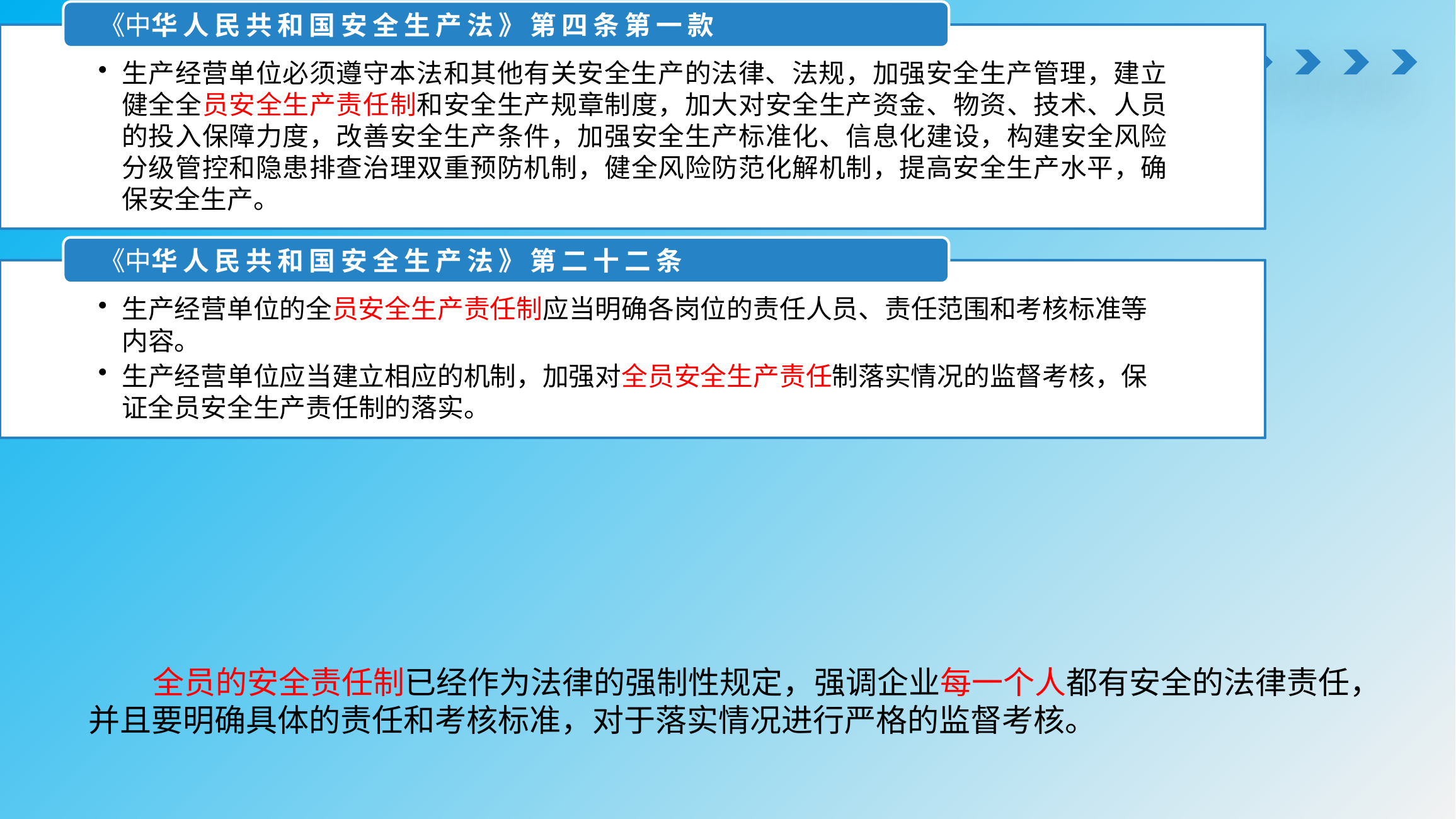

# （二）强化企业主体责任
          1.建立健全全员安全生产责任制

生产经营单位必须遵守本法和其他有关安全生产的法律、法规，加强安全生产管理，建立健全全员安全生产责任制和安全生产规章制度，加大对安全生产资金、物资、技术、人员的投入保障力度，改善安全生产条件，加强安全生产标准化、信息化建设，构建安全风险分级管控和隐患排查治理双重预防机制，健全风险防范化解机制，提高安全生产水平，确保安全生产。
《中华人民共和国安全生产法》第四条第一款
生产经营单位的全员安全生产责任制应当明确各岗位的责任人员、责任范围和考核标准等内容。
生产经营单位应当建立相应的机制，加强对全员安全生产责任制落实情况的监督考核，保证全员安全生产责任制的落实。
《中华人民共和国安全生产法》第二十二条

        全员的安全责任制已经作为法律的强制性规定，强调企业每一个人都有安全的法律责任，并且要明确具体的责任和考核标准，对于落实情况进行严格的监督考核。